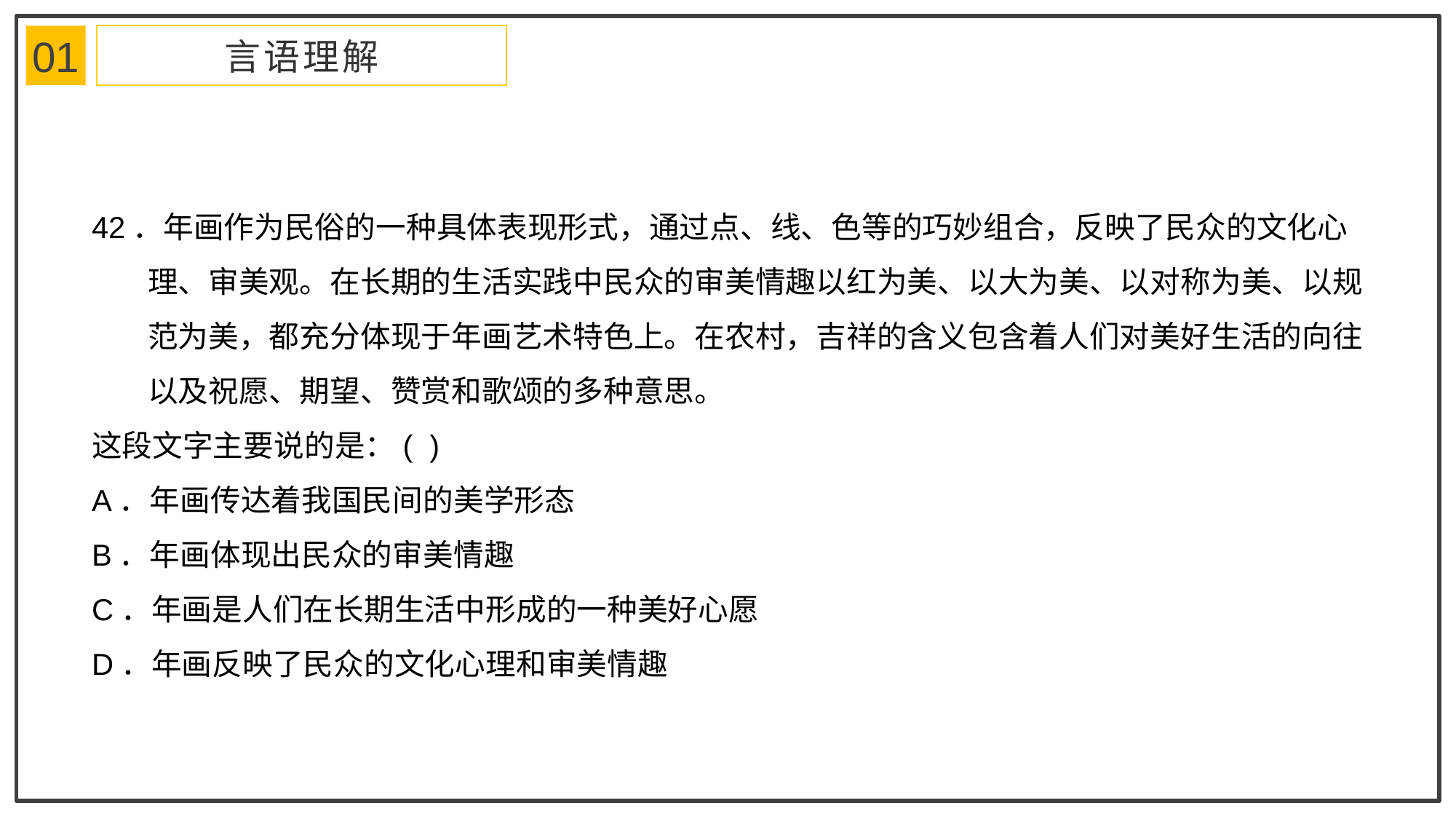

01
言语理解
42．年画作为民俗的一种具体表现形式，通过点、线、色等的巧妙组合，反映了民众的文化心理、审美观。在长期的生活实践中民众的审美情趣以红为美、以大为美、以对称为美、以规范为美，都充分体现于年画艺术特色上。在农村，吉祥的含义包含着人们对美好生活的向往以及祝愿、期望、赞赏和歌颂的多种意思。
这段文字主要说的是：(  )
A．年画传达着我国民间的美学形态
B．年画体现出民众的审美情趣
C．年画是人们在长期生活中形成的一种美好心愿
D．年画反映了民众的文化心理和审美情趣